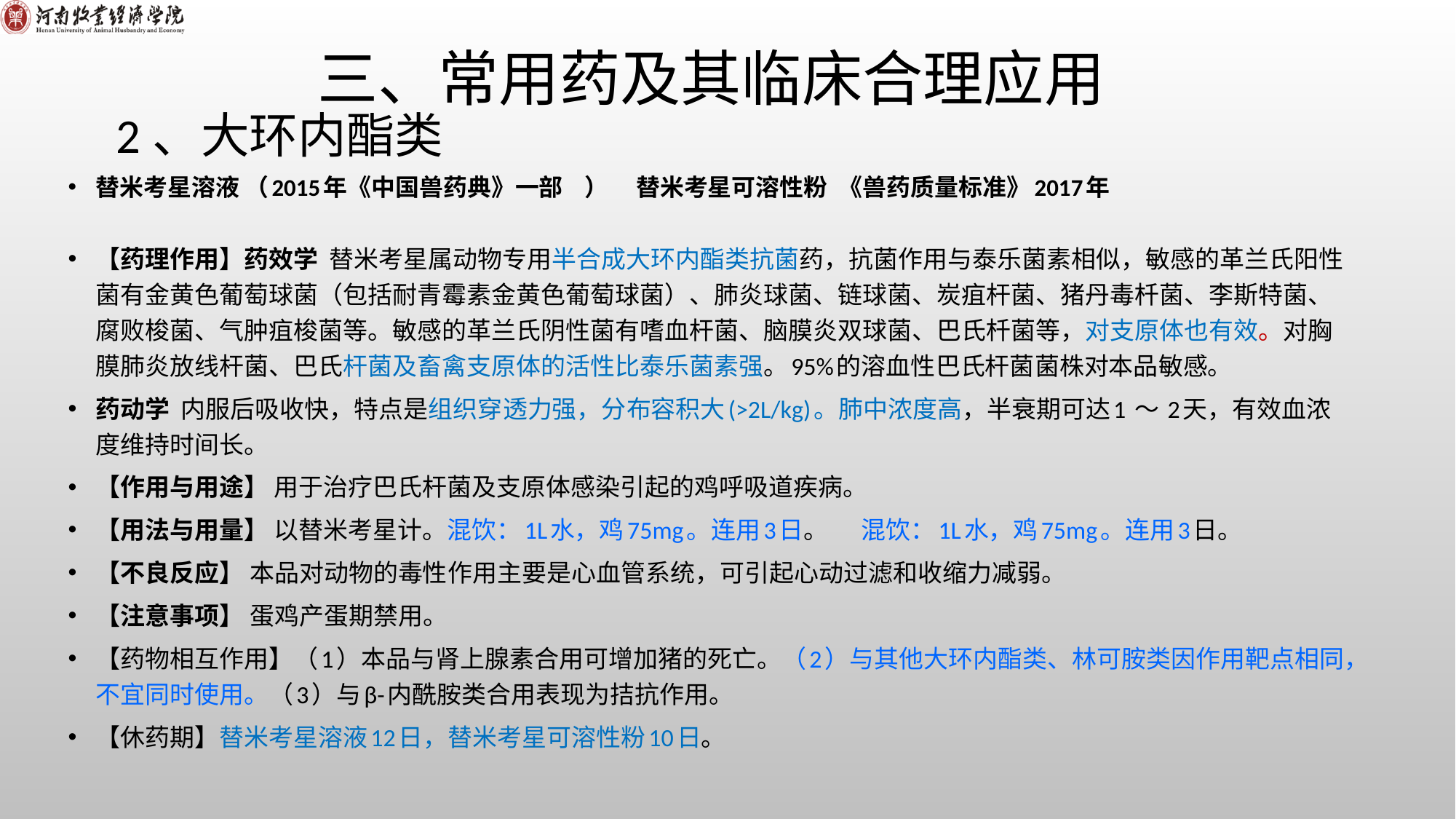

三、常用药及其临床合理应用
# 2、大环内酯类
替米考星溶液 （2015年《中国兽药典》一部    ）     替米考星可溶性粉  《兽药质量标准》2017年

【药理作用】药效学  替米考星属动物专用半合成大环内酯类抗菌药，抗菌作用与泰乐菌素相似，敏感的革兰氏阳性菌有金黄色葡萄球菌（包括耐青霉素金黄色葡萄球菌）、肺炎球菌、链球菌、炭疽杆菌、猪丹毒杄菌、李斯特菌、腐败梭菌、气肿疽梭菌等。敏感的革兰氏阴性菌有嗜血杆菌、脑膜炎双球菌、巴氏杄菌等，对支原体也有效。对胸膜肺炎放线杆菌、巴氏杆菌及畜禽支原体的活性比泰乐菌素强。95%的溶血性巴氏杆菌菌株对本品敏感。
药动学  内服后吸收快，特点是组织穿透力强，分布容积大(>2L/kg)。肺中浓度高，半衰期可达1 ～ 2天，有效血浓度维持时间长。
【作用与用途】 用于治疗巴氏杆菌及支原体感染引起的鸡呼吸道疾病。
【用法与用量】 以替米考星计。混饮：1L水，鸡75mg。连用3日。      混饮：1L水，鸡75mg。连用3日。
【不良反应】 本品对动物的毒性作用主要是心血管系统，可引起心动过滤和收缩力减弱。
【注意事项】 蛋鸡产蛋期禁用。
【药物相互作用】（1）本品与肾上腺素合用可增加猪的死亡。（2）与其他大环内酯类、林可胺类因作用靶点相同，不宜同时使用。（3）与β-内酰胺类合用表现为拮抗作用。
【休药期】替米考星溶液12日，替米考星可溶性粉10日。